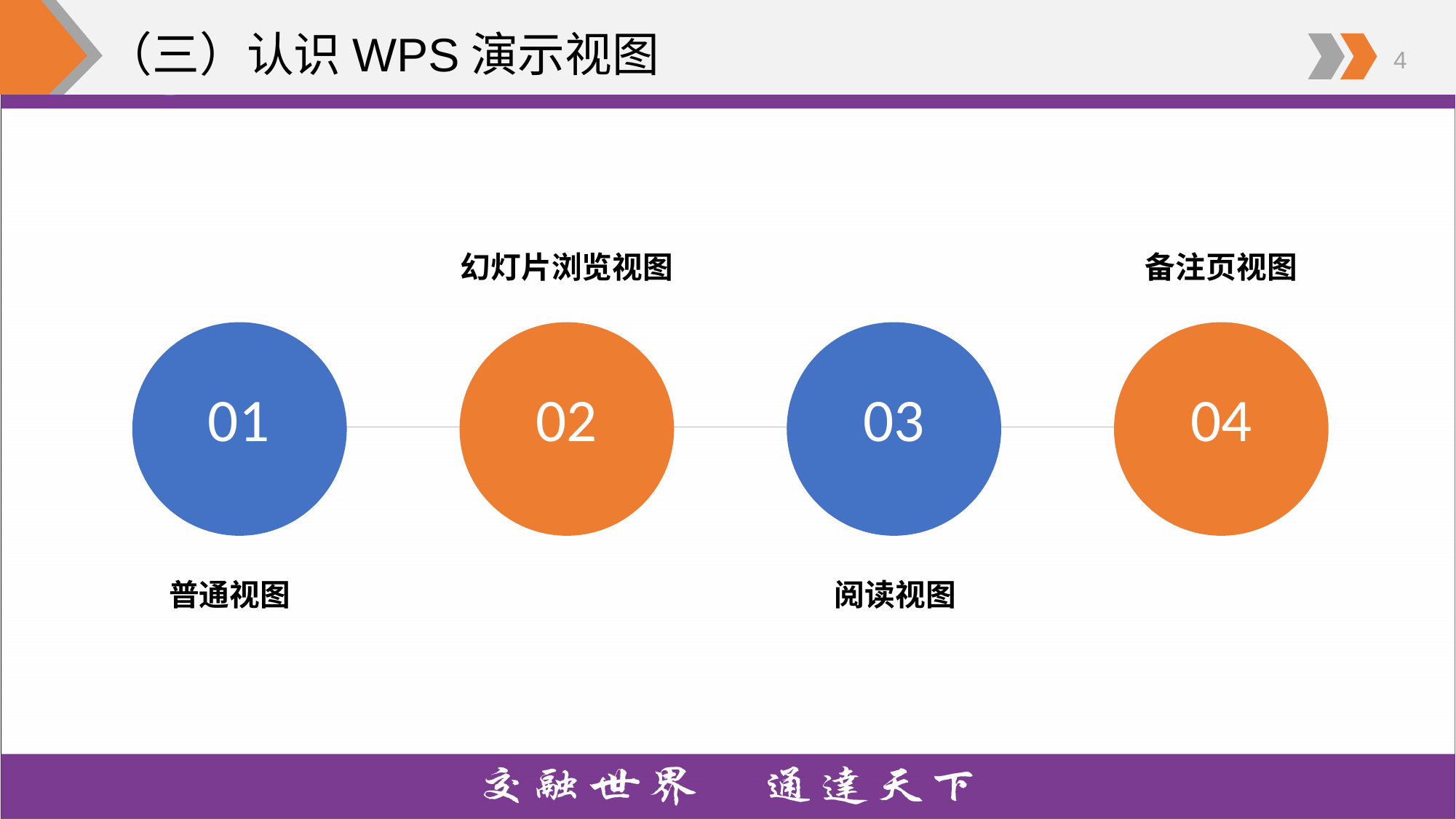

# （三）认识WPS演示视图
幻灯片浏览视图
备注页视图

01
02
03
04
普通视图
阅读视图